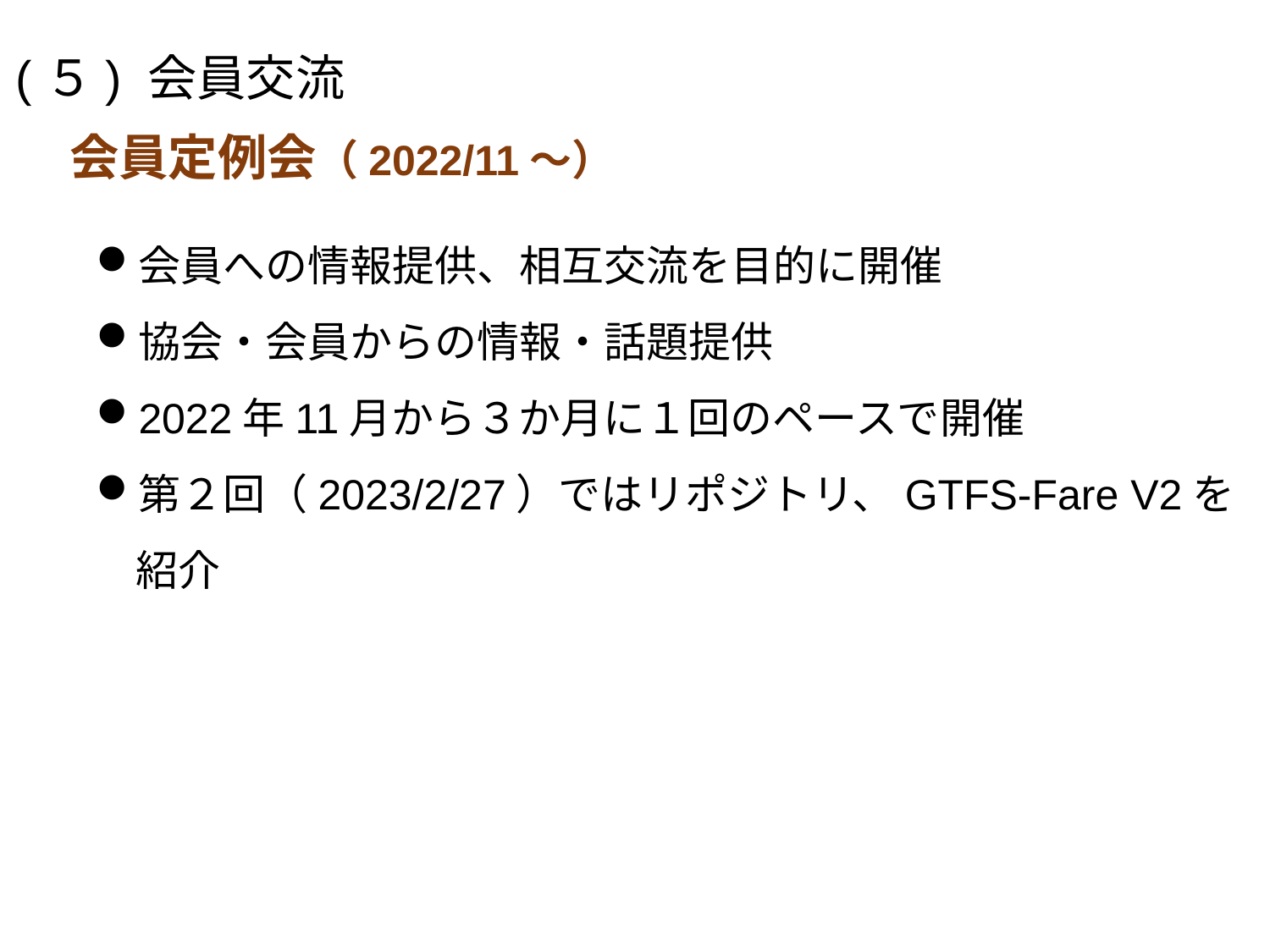

(５) 会員交流
会員定例会（2022/11～）
会員への情報提供、相互交流を目的に開催
協会・会員からの情報・話題提供
2022年11月から３か月に１回のペースで開催
第２回（2023/2/27）ではリポジトリ、GTFS-Fare V2を紹介